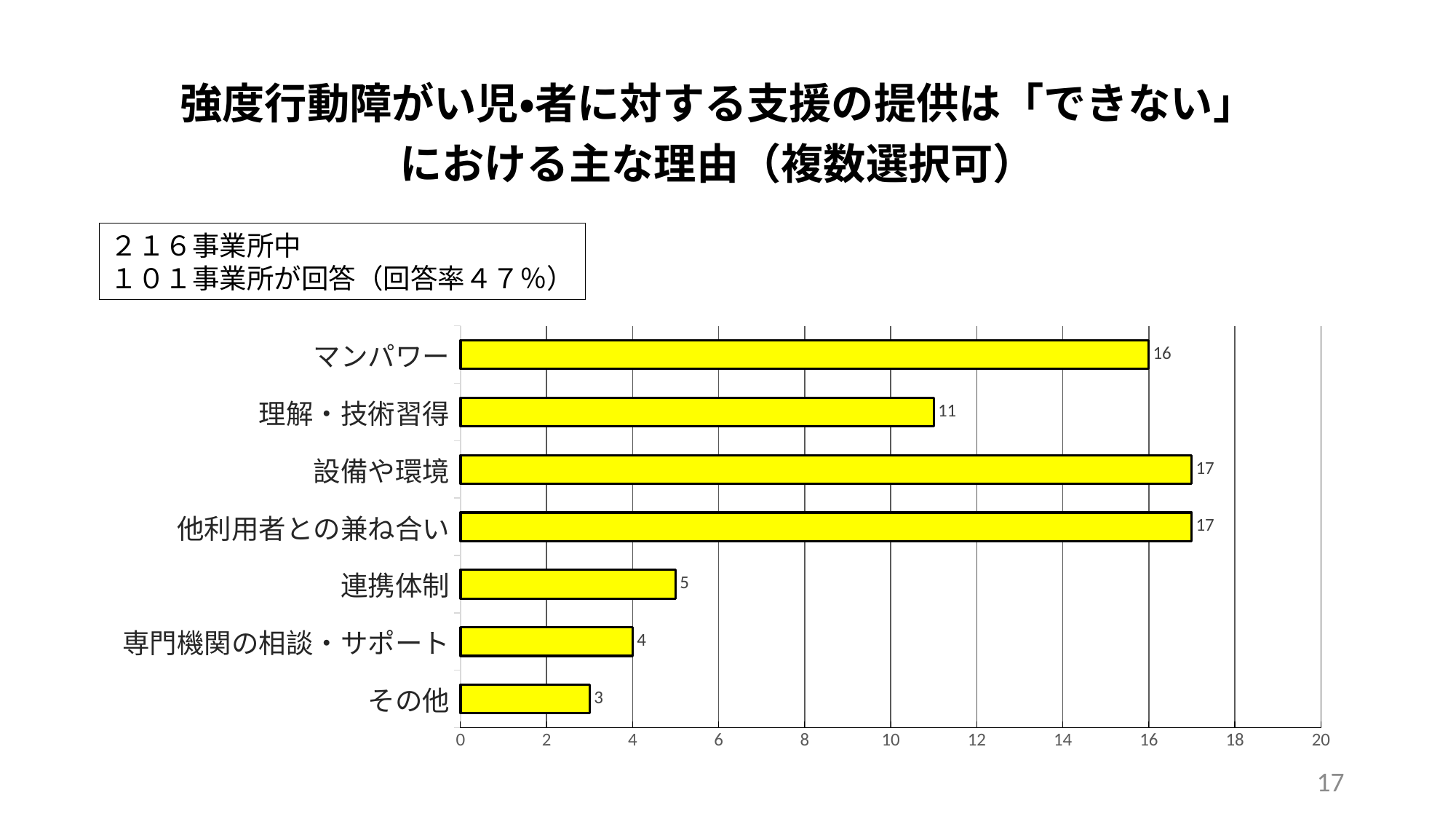

強度行動障がい児・者に対する支援の提供は「できない」
における主な理由（複数選択可）

### Chart

| Category |
|---|
２１６事業所中
１０１事業所が回答（回答率４７％）

### Chart

| Category | 施設入所・生活介護・短期入所 | 列1 | 列2 |
|---|---|---|---|
| その他 | None | None | 3.0 |
| 専門機関の相談・サポート | None | None | 4.0 |
| 連携体制 | None | None | 5.0 |
| 他利用者との兼ね合い | None | None | 17.0 |
| 設備や環境 | None | None | 17.0 |
| 理解・技術習得 | None | None | 11.0 |
| マンパワー | None | None | 16.0 |
17